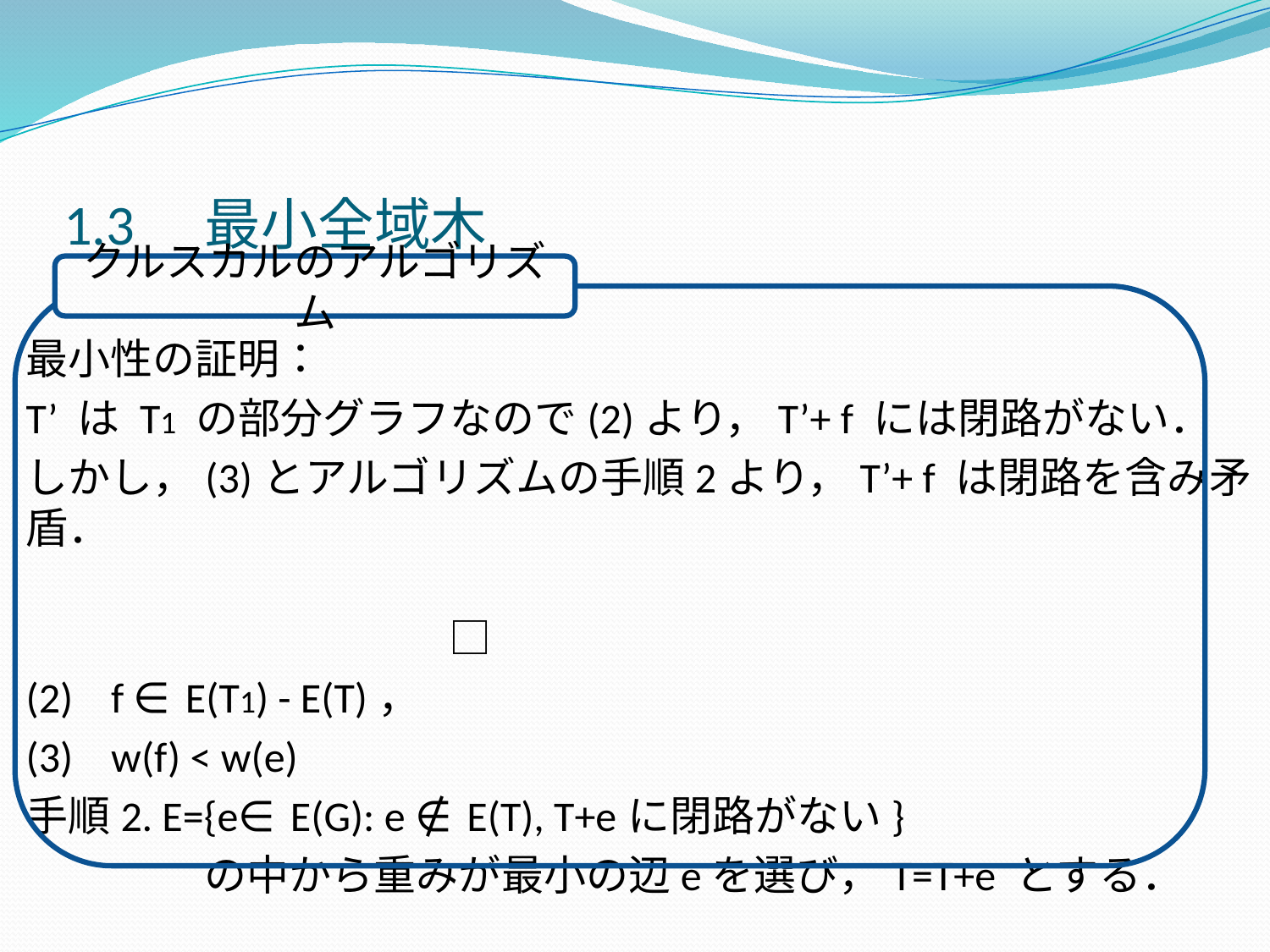

# 1.3　最小全域木
クルスカルのアルゴリズム

最小性の証明：
T’ は T1 の部分グラフなので(2)より，T’+ f には閉路がない．
しかし，(3)とアルゴリズムの手順2より，T’+ f は閉路を含み矛盾．
　　　　　　　　　　　　　　　　　　　　　　　　　　　　　　　　　　　　　　　□
(2)    f ∈ E(T1) - E(T)，
(3)    w(f) < w(e)
手順2. E={e∈ E(G): e ∉ E(T), T+eに閉路がない}
　　　　 の中から重みが最小の辺eを選び，T=T+e とする．